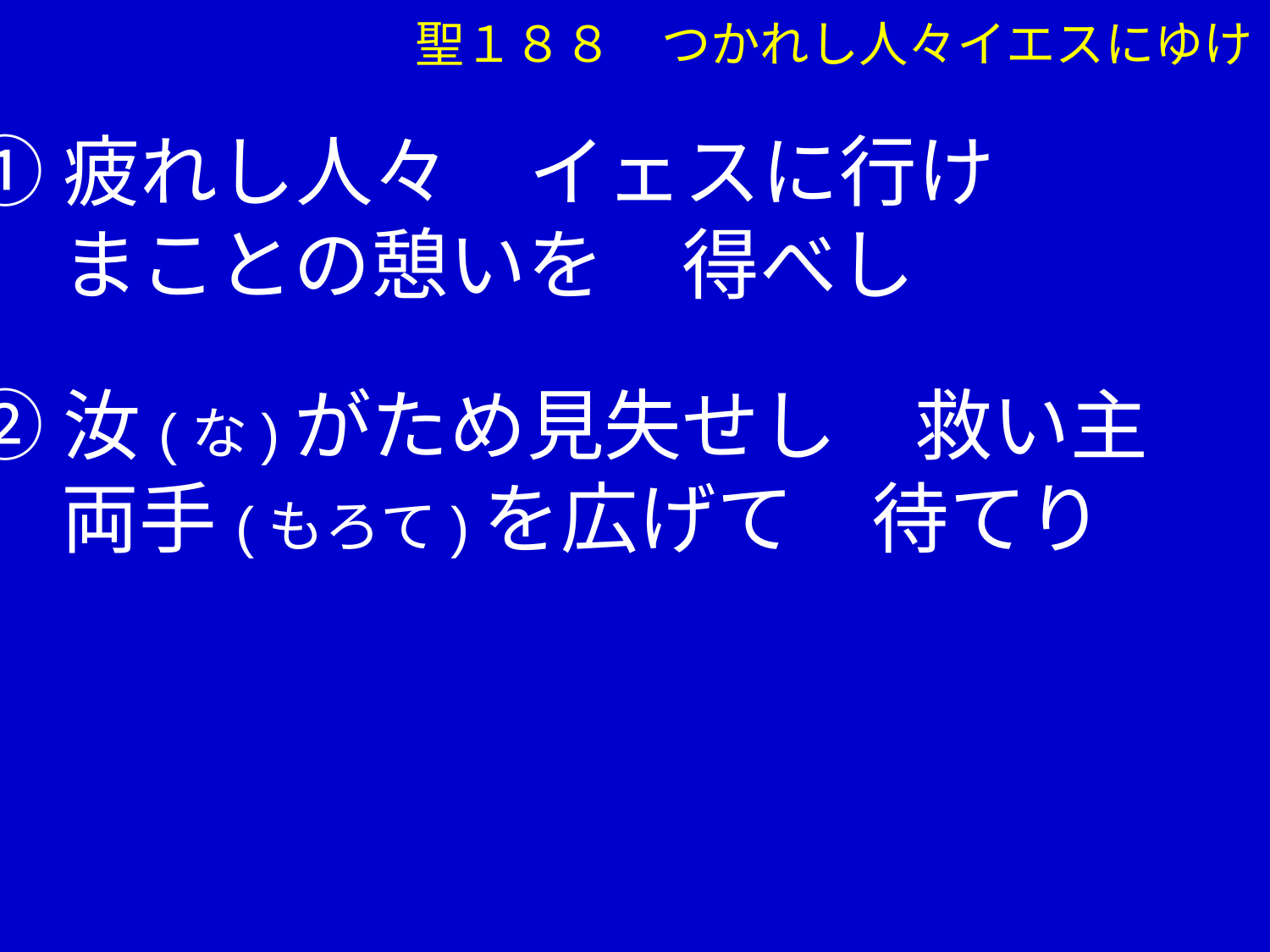

聖１８８　つかれし人々イエスにゆけ
①疲れし人々　イェスに行け
　 まことの憩いを　得べし

②汝(な)がため見失せし　救い主
　 両手(もろて)を広げて　待てり